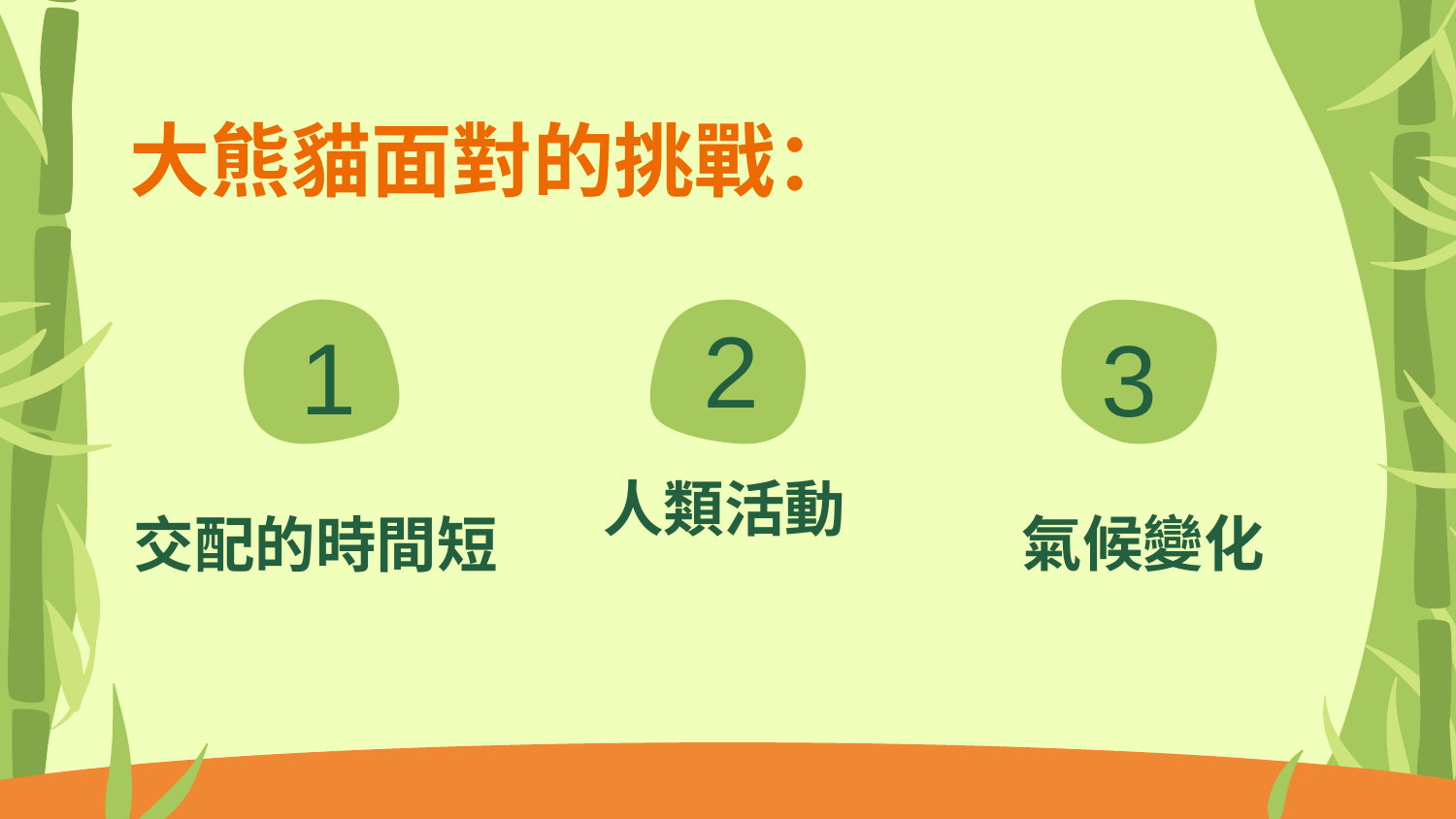

# 大熊貓面對的挑戰：

2
1

3
人類活動
氣候變化
交配的時間短